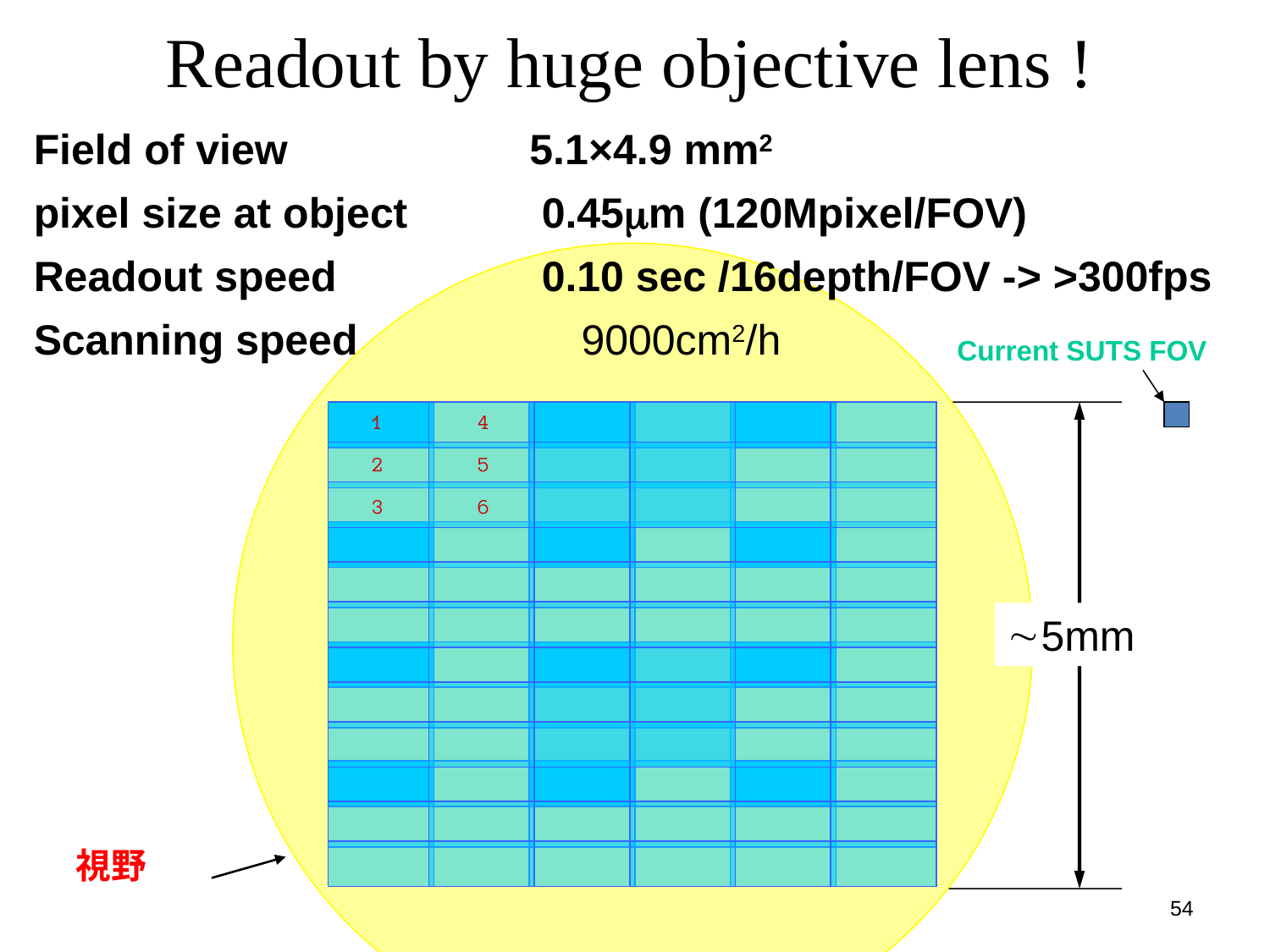

Readout by huge objective lens !
Field of view 　　	           5.1×4.9 mm2
pixel size at object 	0.45μm (120Mpixel/FOV)
Readout speed     　	0.10 sec /16depth/FOV -> >300fps
Scanning speed          　　9000cm2/h

Current SUTS FOV

1
4

2
5
3
6
∼5mm
視野

54